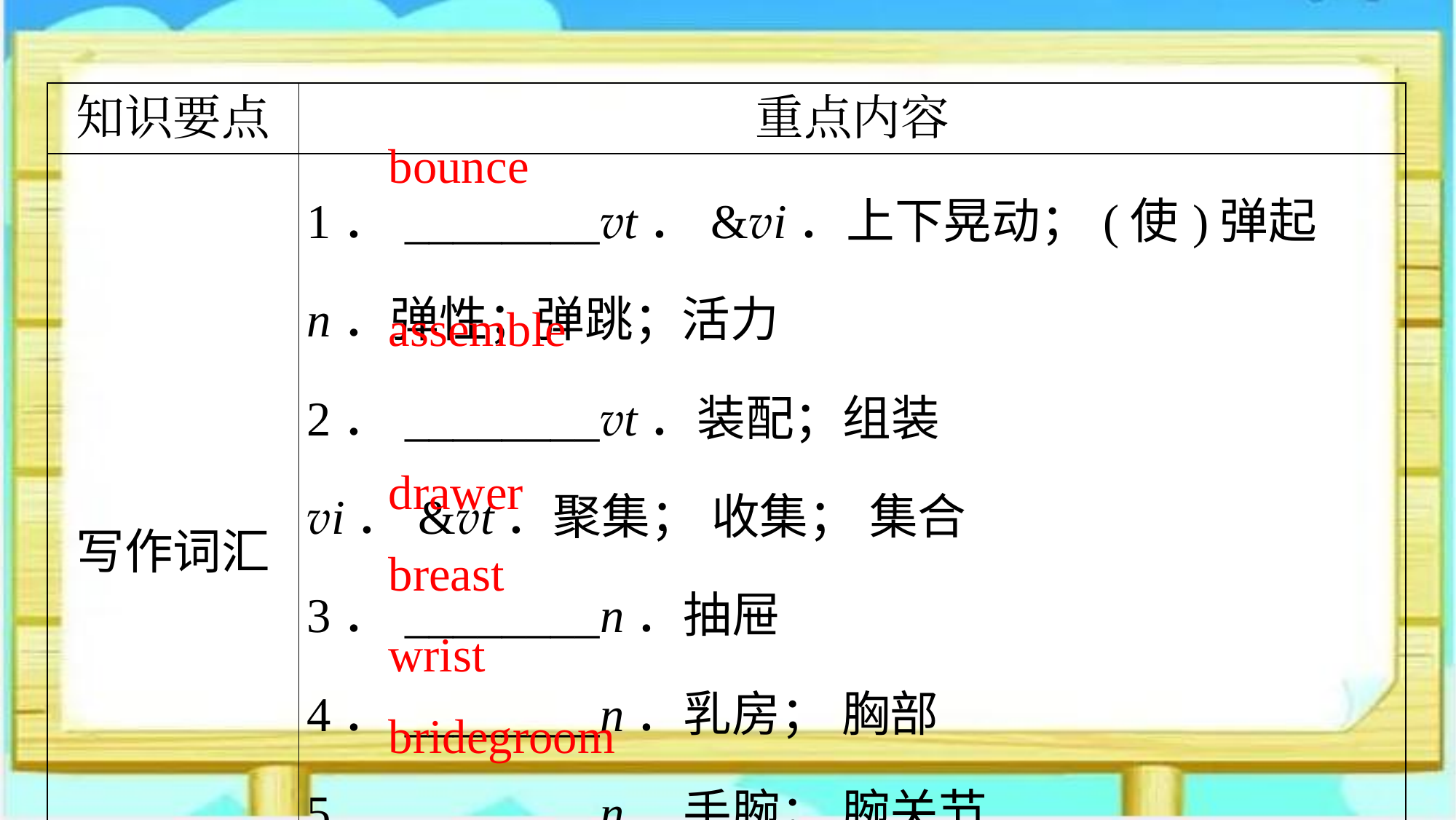

| 知识要点 | 重点内容 |
| --- | --- |
| 写作词汇 | 1．\_\_\_\_\_\_\_\_vt．&vi．上下晃动；(使)弹起 n．弹性；弹跳；活力　　　　　　 2．\_\_\_\_\_\_\_\_vt．装配；组装 vi．&vt．聚集； 收集； 集合 3．\_\_\_\_\_\_\_\_n．抽屉 4．\_\_\_\_\_\_\_\_n．乳房； 胸部 5．\_\_\_\_\_\_\_\_n．手腕； 腕关节 6．\_\_\_\_\_\_\_\_\_\_\_\_n．新郎 |
bounce

assemble

drawer
breast
wrist
bridegroom